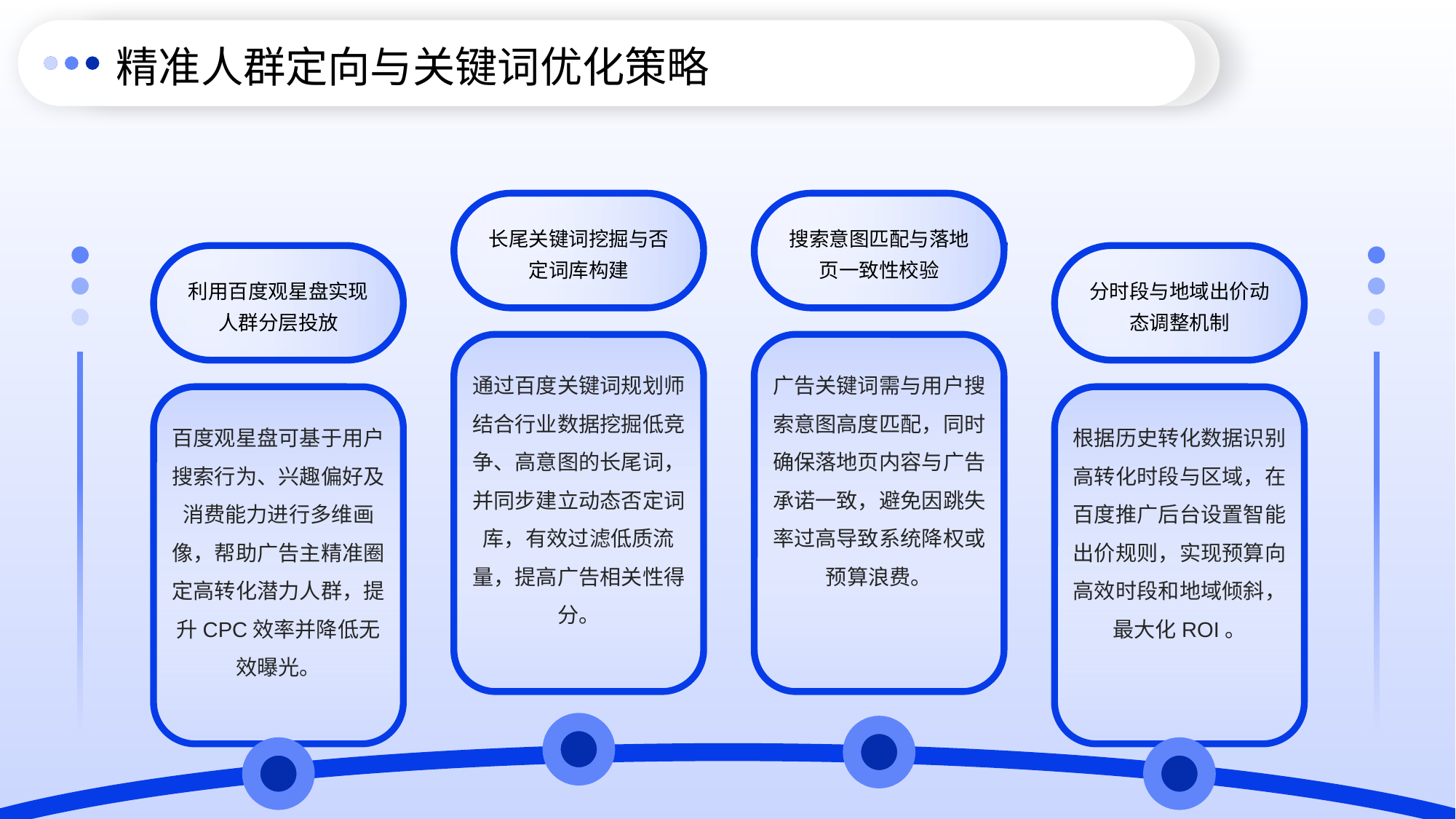

精准人群定向与关键词优化策略

长尾关键词挖掘与否定词库构建
搜索意图匹配与落地页一致性校验

利用百度观星盘实现人群分层投放
分时段与地域出价动态调整机制

通过百度关键词规划师结合行业数据挖掘低竞争、高意图的长尾词，并同步建立动态否定词库，有效过滤低质流量，提高广告相关性得分。
广告关键词需与用户搜索意图高度匹配，同时确保落地页内容与广告承诺一致，避免因跳失率过高导致系统降权或预算浪费。

百度观星盘可基于用户搜索行为、兴趣偏好及消费能力进行多维画像，帮助广告主精准圈定高转化潜力人群，提升CPC效率并降低无效曝光。
根据历史转化数据识别高转化时段与区域，在百度推广后台设置智能出价规则，实现预算向高效时段和地域倾斜，最大化ROI。